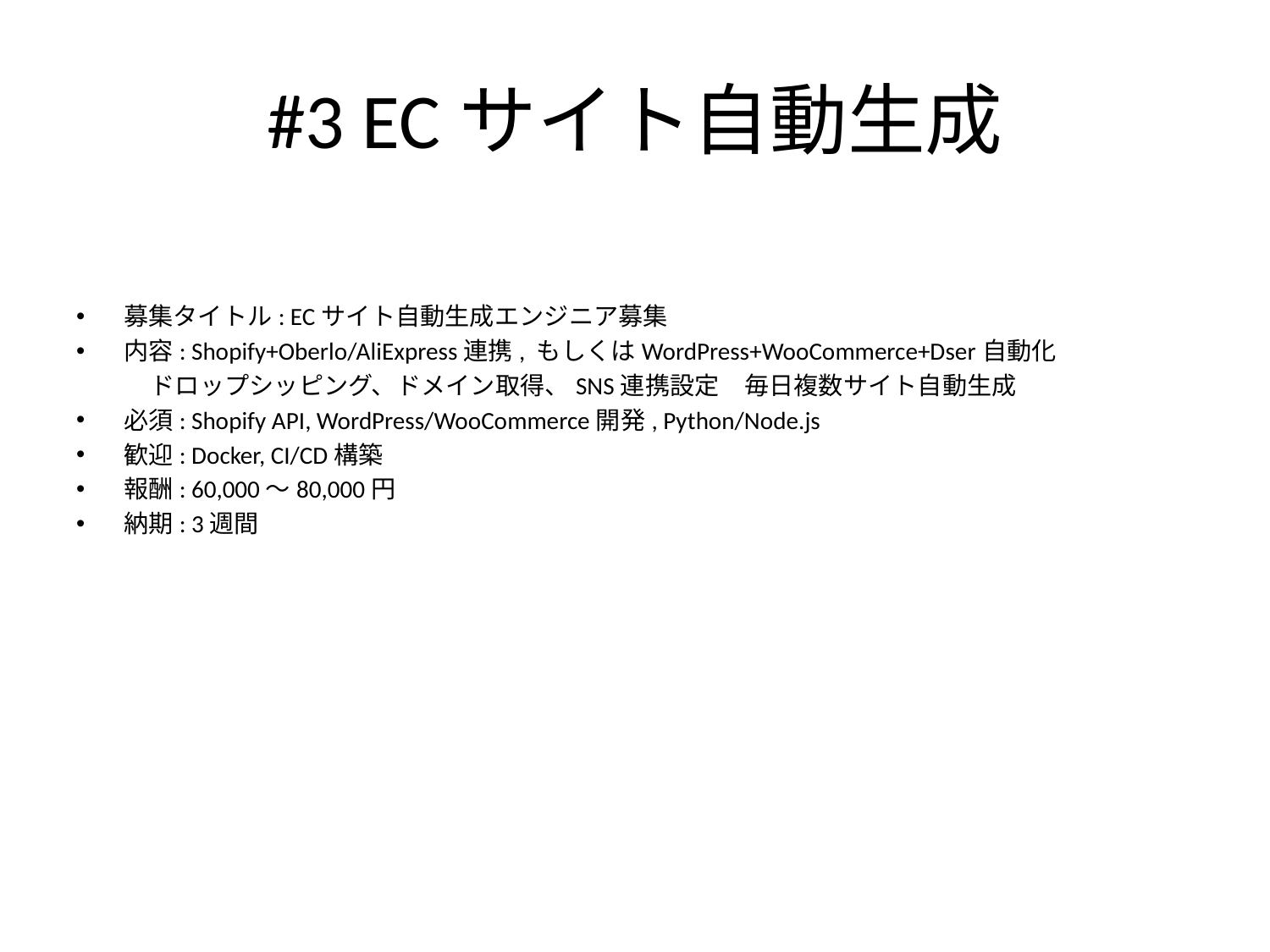

# #3 ECサイト自動生成

募集タイトル: ECサイト自動生成エンジニア募集
内容: Shopify+Oberlo/AliExpress連携, もしくはWordPress+WooCommerce+Dser自動化
　　　ドロップシッピング、ドメイン取得、SNS連携設定　毎日複数サイト自動生成
必須: Shopify API, WordPress/WooCommerce開発, Python/Node.js
歓迎: Docker, CI/CD構築
報酬: 60,000～80,000円
納期: 3週間